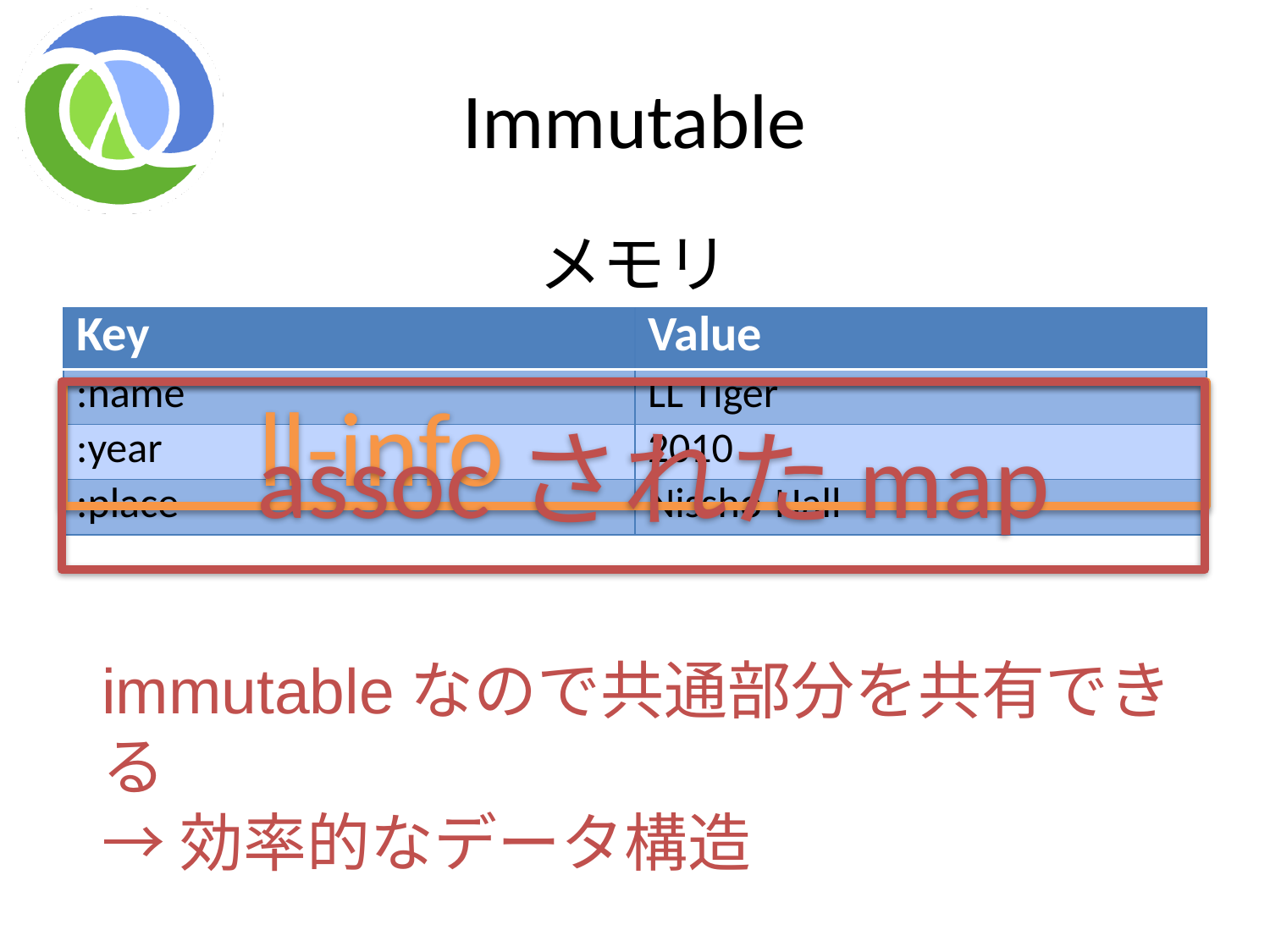

# Immutable
メモリ
| Key | Value |
| --- | --- |
| :name | LL Tiger |
| :year | 2010 |
| :place | Nissho-Hall |
ll-info
assocされたmap
immutableなので共通部分を共有できる
→効率的なデータ構造